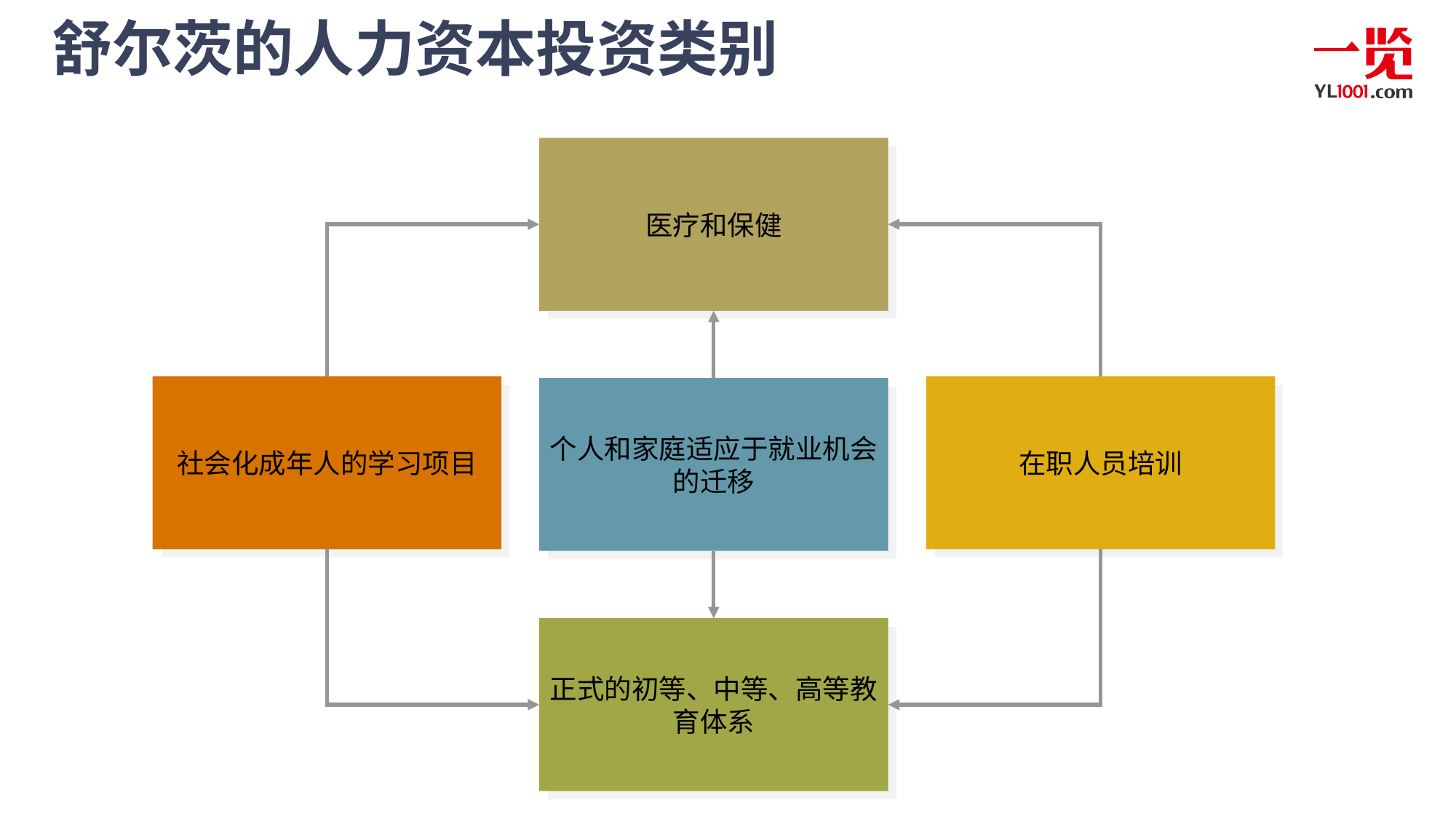

舒尔茨的人力资本投资类别
医疗和保健
社会化成年人的学习项目
在职人员培训
个人和家庭适应于就业机会的迁移
正式的初等、中等、高等教育体系